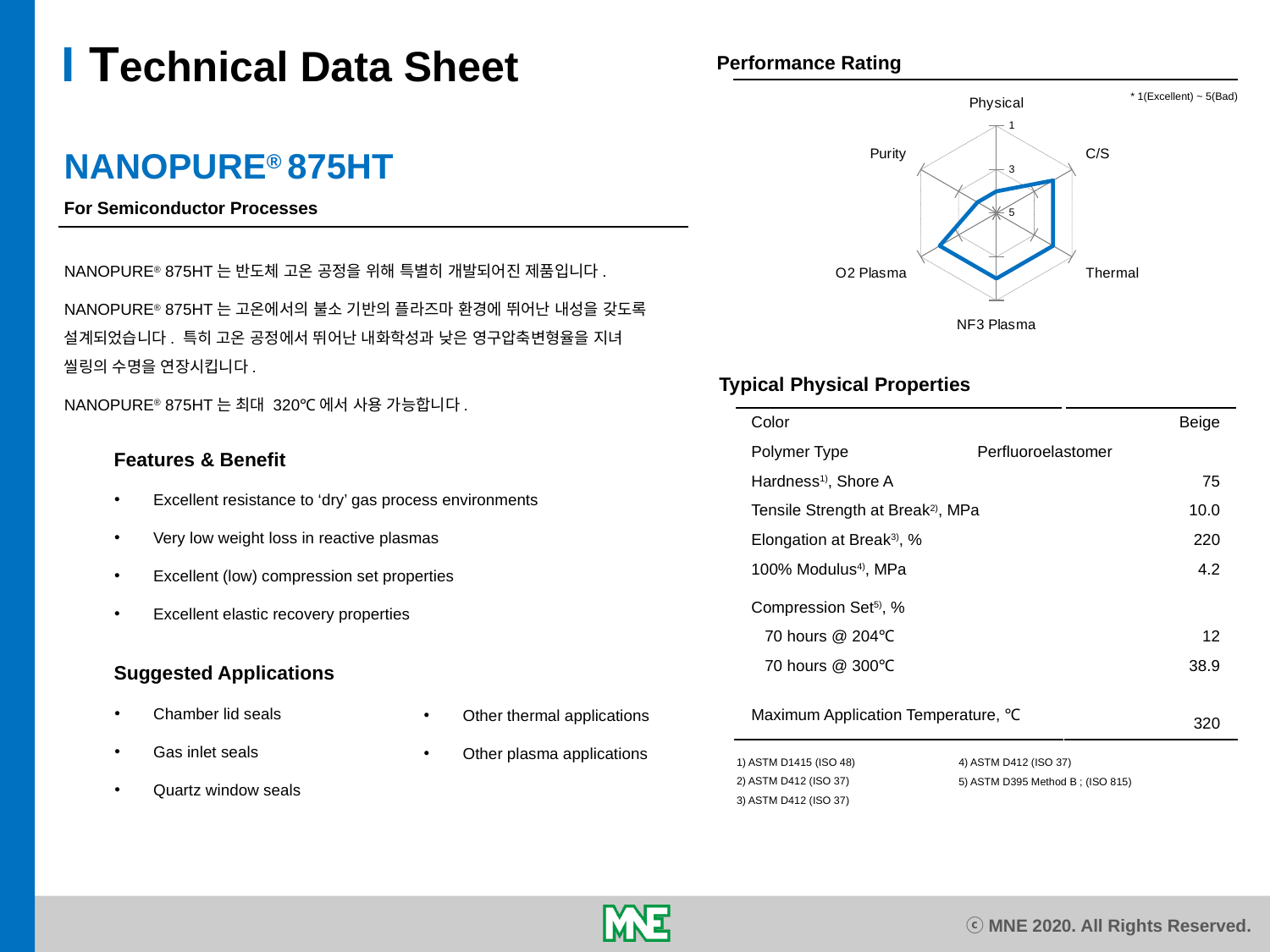

I Technical Data Sheet
Performance Rating
* 1(Excellent) ~ 5(Bad)

### Chart

| Category | 875HT |
|---|---|
| Physical | 4.0 |
| C/S | 2.0 |
| Thermal | 2.0 |
| NF3 Plasma | 2.0 |
| O2 Plasma | 2.0 |
| Purity | 4.0 |
NANOPURE® 875HT
For Semiconductor Processes
NANOPURE® 875HT는 반도체 고온 공정을 위해 특별히 개발되어진 제품입니다.

NANOPURE® 875HT는 고온에서의 불소 기반의 플라즈마 환경에 뛰어난 내성을 갖도록 설계되었습니다. 특히 고온 공정에서 뛰어난 내화학성과 낮은 영구압축변형율을 지녀
씰링의 수명을 연장시킵니다.

NANOPURE® 875HT는 최대 320℃에서 사용 가능합니다.
Typical Physical Properties
| Color | Beige |
| --- | --- |
| Polymer Type Perfluoroelastomer |  |
| Hardness1), Shore A | 75 |
| Tensile Strength at Break2), MPa | 10.0 |
| Elongation at Break3), % | 220 |
| 100% Modulus4), MPa | 4.2 |
| Compression Set5), % |  |
| 70 hours @ 204℃ | 12 |
| 70 hours @ 300℃ | 38.9 |
| Maximum Application Temperature, ℃ | 320 |
Features & Benefit
  Excellent resistance to ‘dry’ gas process environments

  Very low weight loss in reactive plasmas

  Excellent (low) compression set properties

  Excellent elastic recovery properties
Suggested Applications
  Chamber lid seals

  Gas inlet seals

  Quartz window seals

  Other thermal applications

  Other plasma applications

1) ASTM D1415 (ISO 48)
2) ASTM D412 (ISO 37)
3) ASTM D412 (ISO 37)
4) ASTM D412 (ISO 37)
5) ASTM D395 Method B ; (ISO 815)